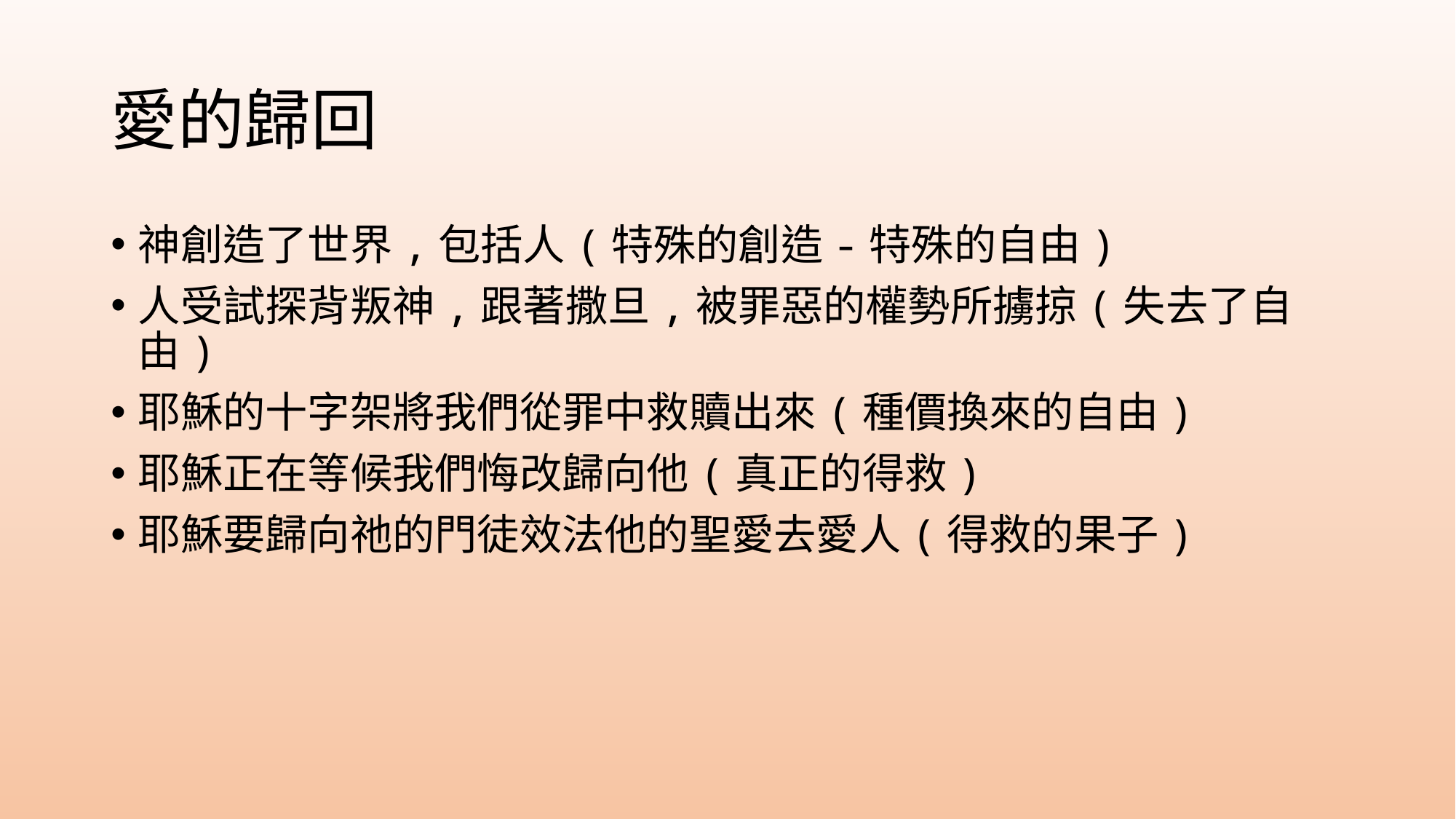

# 愛的歸回
神創造了世界,包括人(特殊的創造-特殊的自由)
人受試探背叛神,跟著撒旦,被罪惡的權勢所擄掠(失去了自由)
耶穌的十字架將我們從罪中救贖出來(種價換來的自由)
耶穌正在等候我們悔改歸向他(真正的得救)
耶穌要歸向祂的門徒效法他的聖愛去愛人(得救的果子)